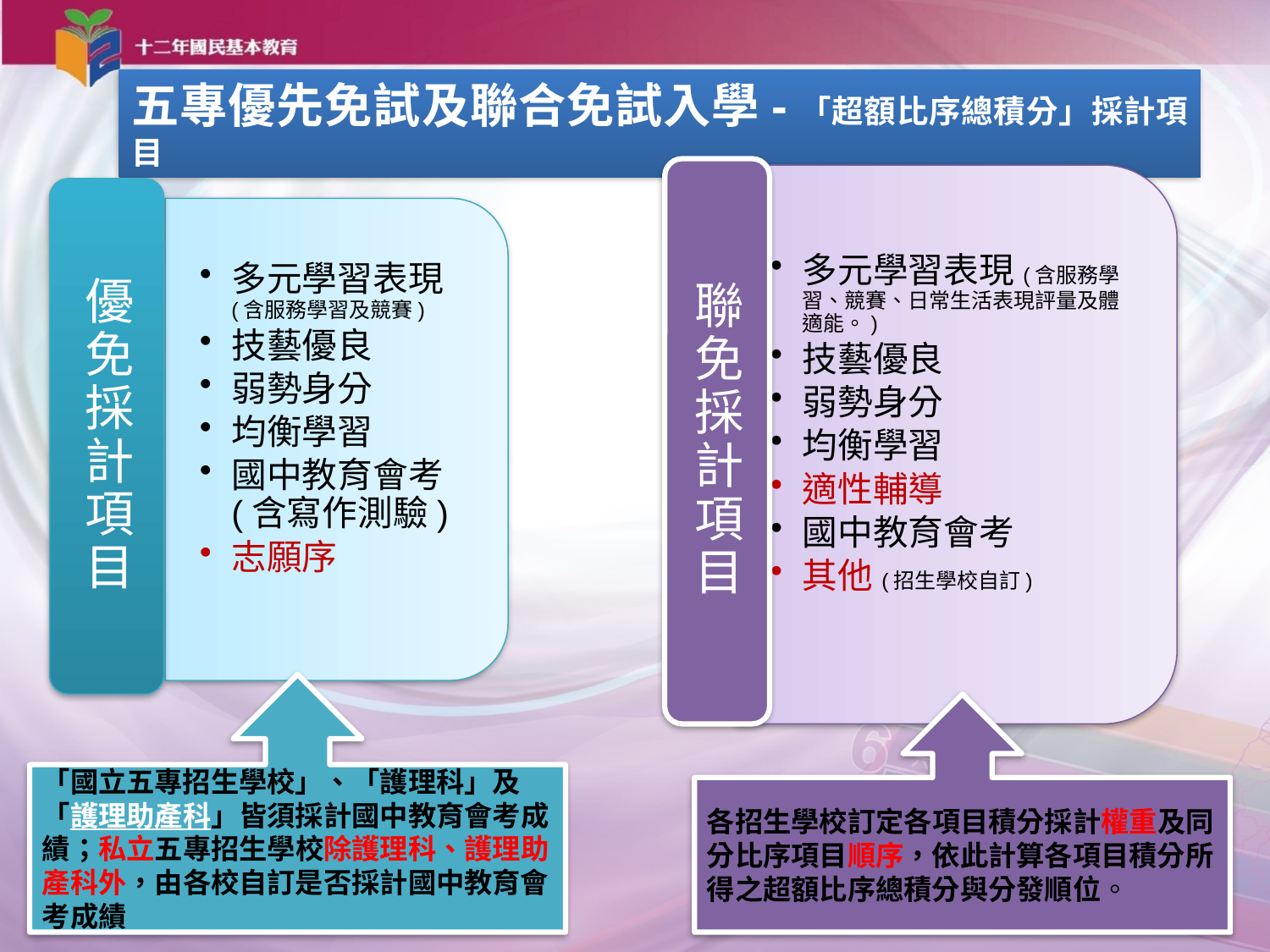

五專優先免試及聯合免試入學-「超額比序總積分」採計項目

多元學習表現(含服務學習、競賽、日常生活表現評量及體適能。)
技藝優良
弱勢身分
均衡學習
適性輔導
國中教育會考
其他(招生學校自訂)

聯免採計項目

多元學習表現(含服務學習及競賽)
技藝優良
弱勢身分
均衡學習
國中教育會考(含寫作測驗)
志願序

優免採計項目
「國立五專招生學校」、「護理科」及「護理助產科」皆須採計國中教育會考成績；私立五專招生學校除護理科、護理助產科外，由各校自訂是否採計國中教育會考成績
各招生學校訂定各項目積分採計權重及同
分比序項目順序，依此計算各項目積分所
得之超額比序總積分與分發順位。
56